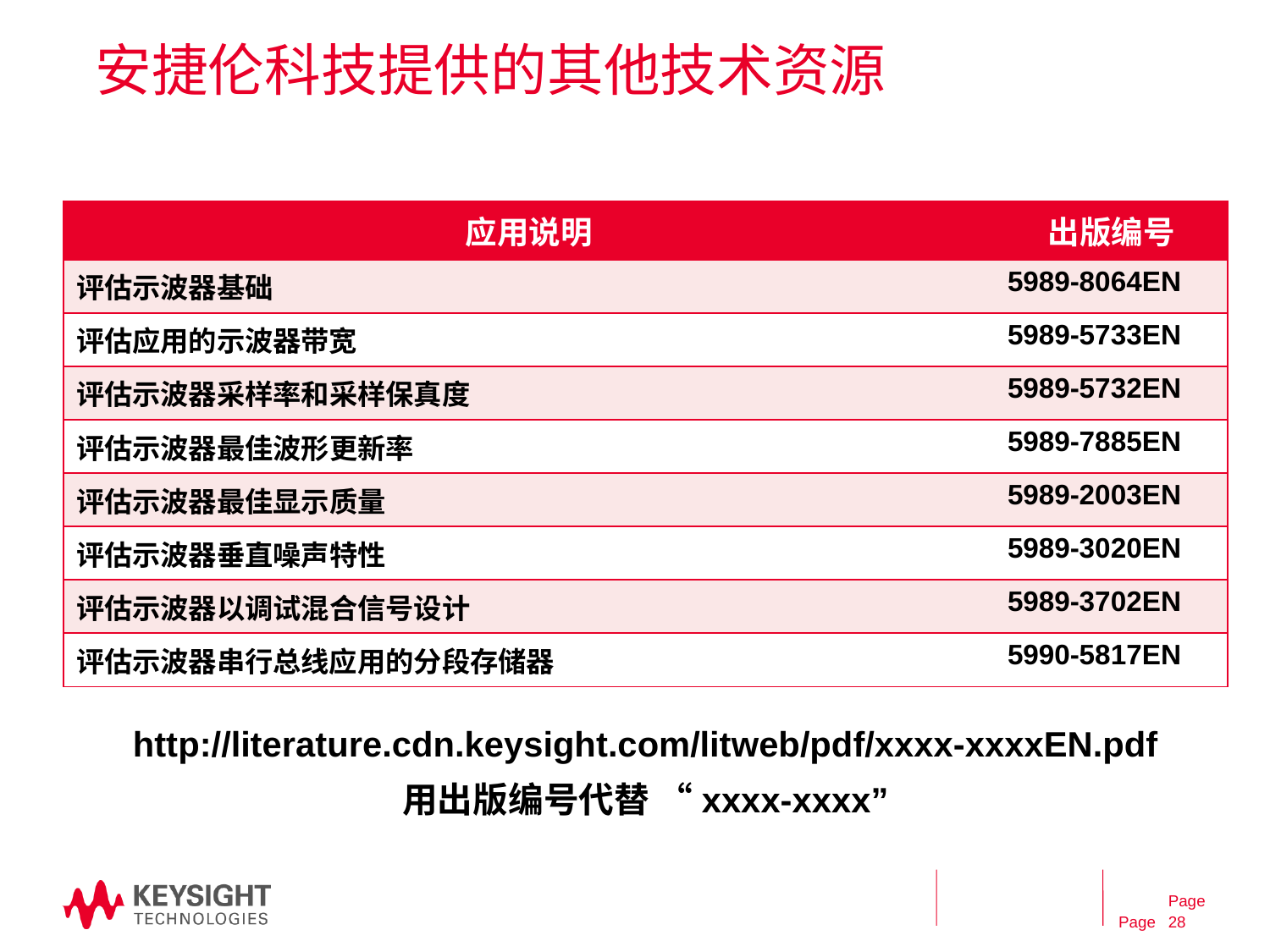

# 安捷伦科技提供的其他技术资源
| 应用说明 | 出版编号 |
| --- | --- |
| 评估示波器基础 | 5989-8064EN |
| 评估应用的示波器带宽 | 5989-5733EN |
| 评估示波器采样率和采样保真度 | 5989-5732EN |
| 评估示波器最佳波形更新率 | 5989-7885EN |
| 评估示波器最佳显示质量 | 5989-2003EN |
| 评估示波器垂直噪声特性 | 5989-3020EN |
| 评估示波器以调试混合信号设计 | 5989-3702EN |
| 评估示波器串行总线应用的分段存储器 | 5990-5817EN |
http://literature.cdn.keysight.com/litweb/pdf/xxxx-xxxxEN.pdf
用出版编号代替 “xxxx-xxxx”
Page 28